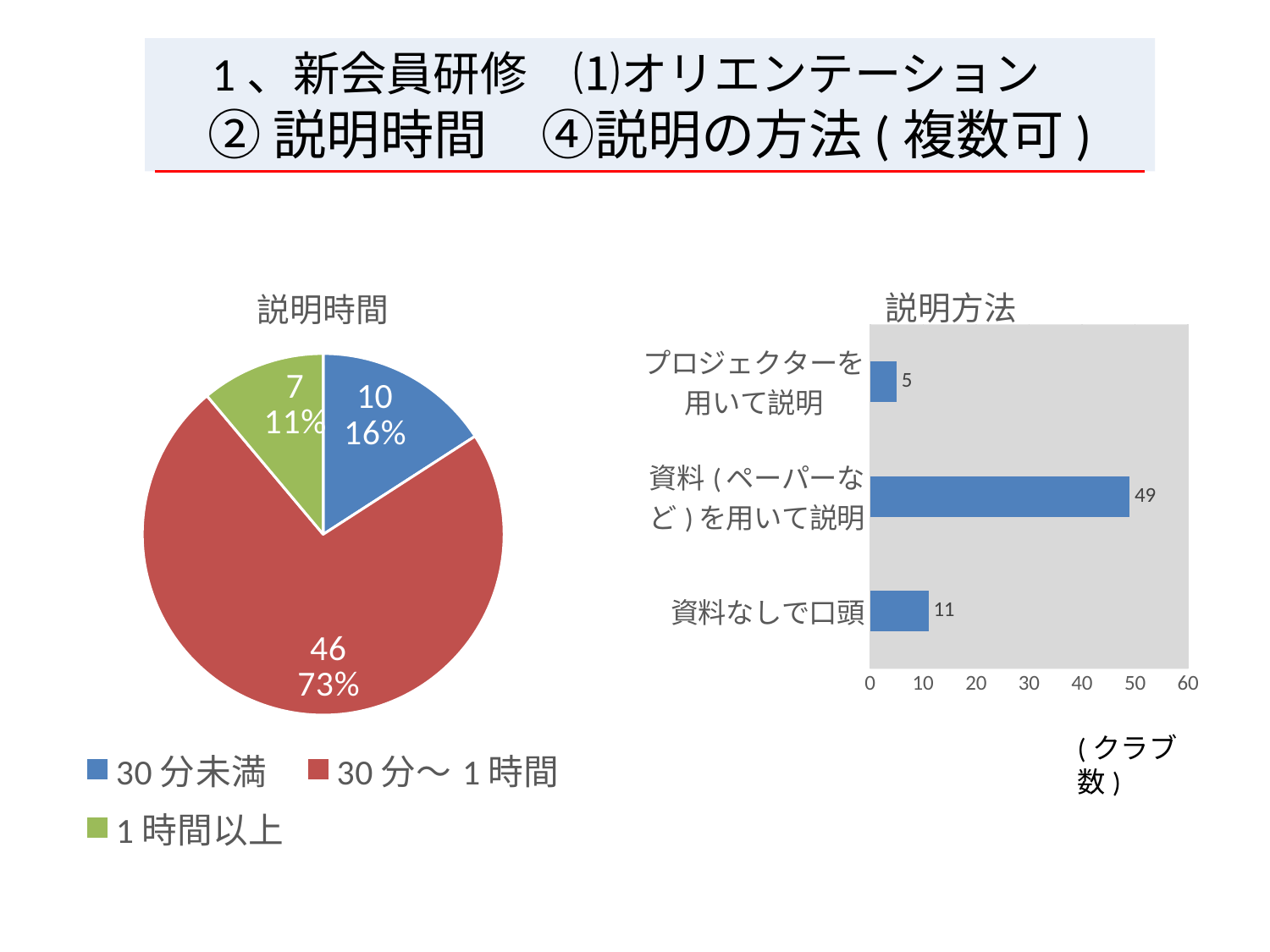

# 1、新会員研修　⑴オリエンテーション　 ② 説明時間　④説明の方法(複数可)

### Chart:

| Category | 説明時間 |
|---|---|
| 30分未満 | 10.0 |
| 30分～1時間 | 46.0 |
| 1時間以上 | 7.0 |

### Chart:

| Category | 説明方法 |
|---|---|
| 資料なしで口頭 | 11.0 |
| 資料(ペーパーなど)を用いて説明 | 49.0 |
| プロジェクターを用いて説明 | 5.0 |
(クラブ数)